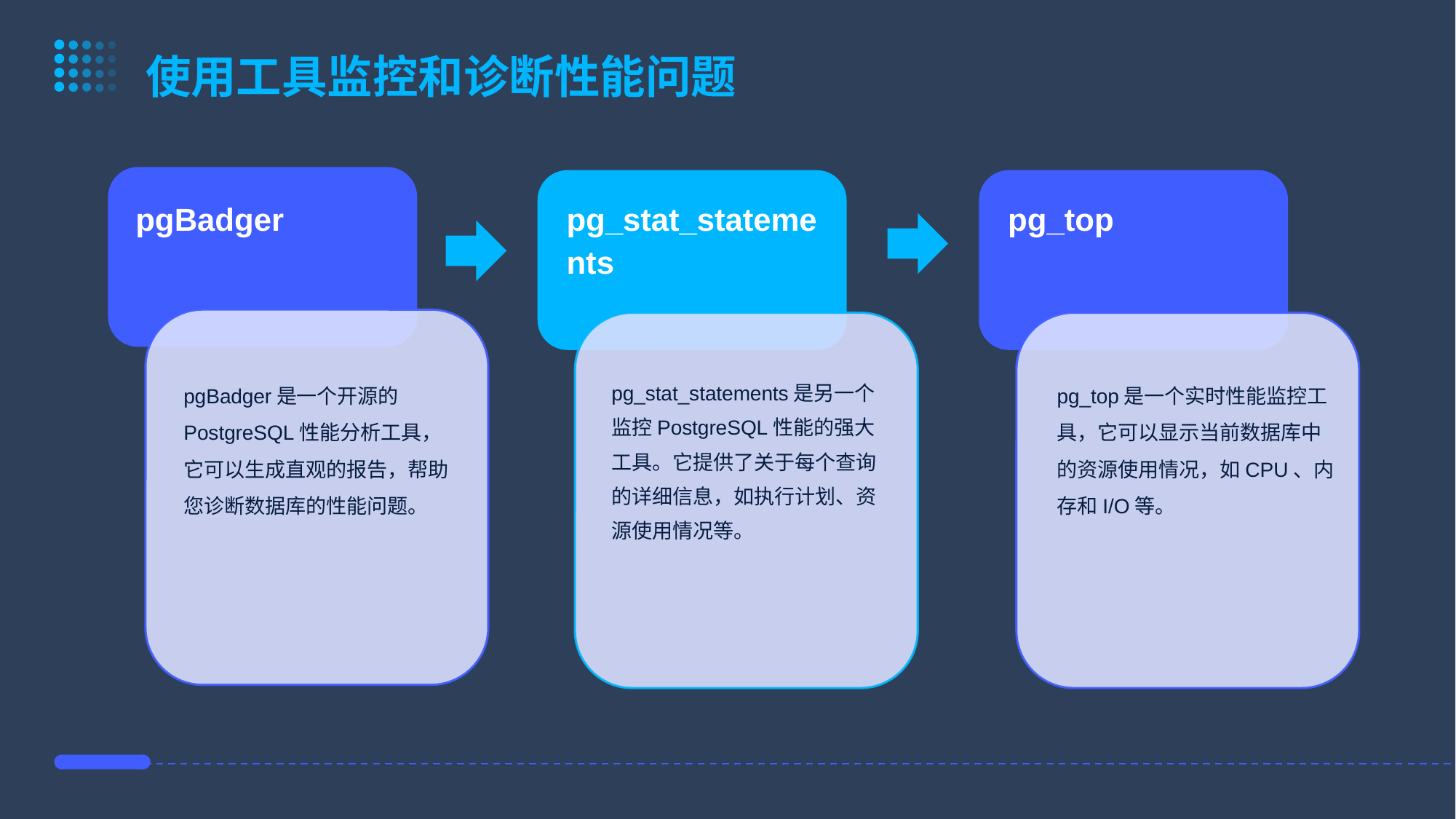

使用工具监控和诊断性能问题

pgBadger
pg_stat_statements
pg_top

pgBadger是一个开源的PostgreSQL性能分析工具，它可以生成直观的报告，帮助您诊断数据库的性能问题。
pg_stat_statements是另一个监控PostgreSQL性能的强大工具。它提供了关于每个查询的详细信息，如执行计划、资源使用情况等。
pg_top是一个实时性能监控工具，它可以显示当前数据库中的资源使用情况，如CPU、内存和I/O等。